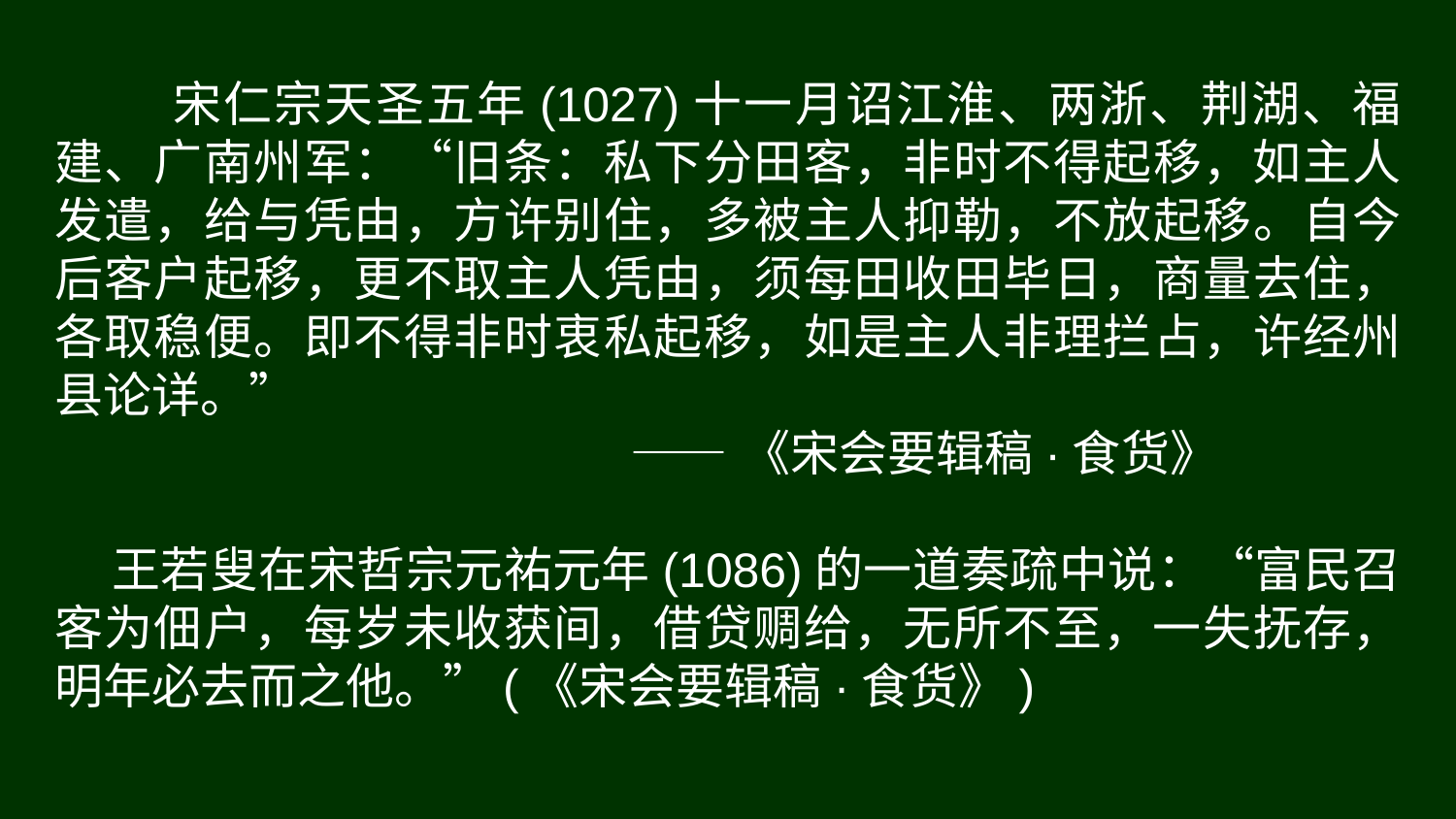

宋仁宗天圣五年(1027)十一月诏江淮、两浙、荆湖、福建、广南州军：“旧条：私下分田客，非时不得起移，如主人发遣，给与凭由，方许别住，多被主人抑勒，不放起移。自今后客户起移，更不取主人凭由，须每田收田毕日，商量去住，各取稳便。即不得非时衷私起移，如是主人非理拦占，许经州县论详。”
                                                     ——《宋会要辑稿·食货》

    王若叟在宋哲宗元祐元年(1086)的一道奏疏中说：“富民召客为佃户，每岁未收获间，借贷赒给，无所不至，一失抚存，明年必去而之他。”(《宋会要辑稿·食货》)